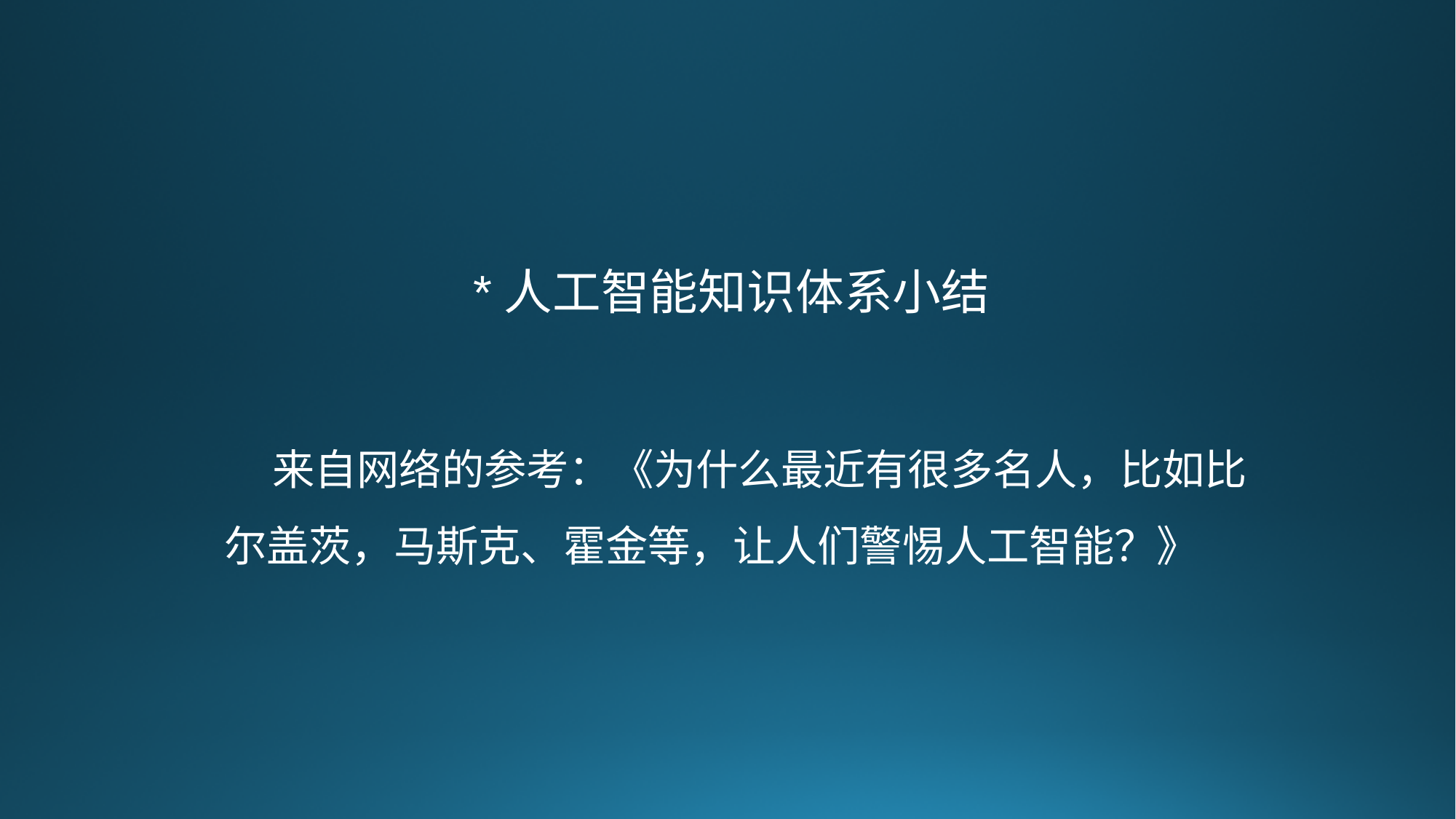

*人工智能知识体系小结
    来自网络的参考：《为什么最近有很多名人，比如比尔盖茨，马斯克、霍金等，让人们警惕人工智能？》